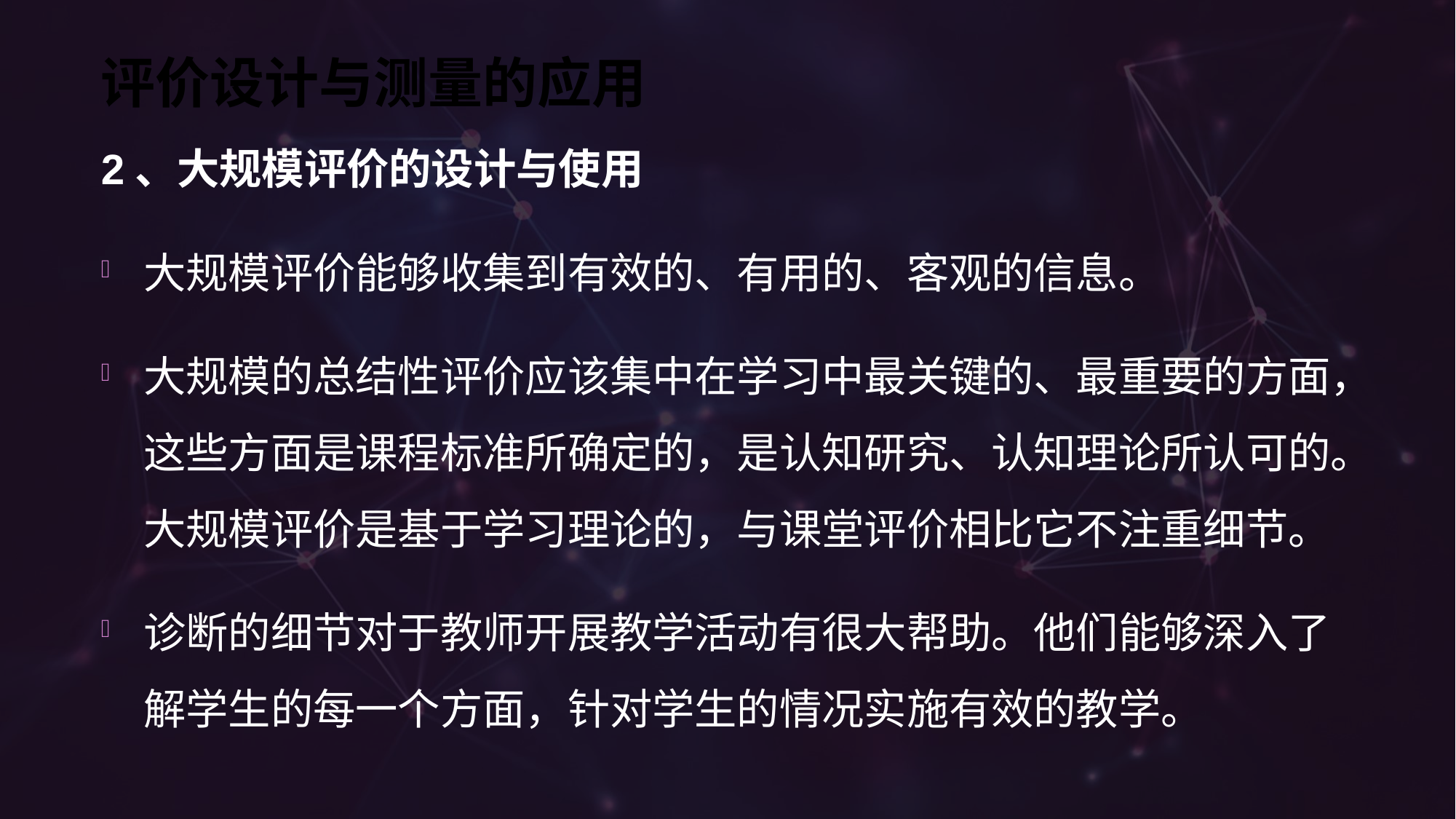

# 评价设计与测量的应用
2、大规模评价的设计与使用
大规模评价能够收集到有效的、有用的、客观的信息。
大规模的总结性评价应该集中在学习中最关键的、最重要的方面，这些方面是课程标准所确定的，是认知研究、认知理论所认可的。大规模评价是基于学习理论的，与课堂评价相比它不注重细节。
诊断的细节对于教师开展教学活动有很大帮助。他们能够深入了解学生的每一个方面，针对学生的情况实施有效的教学。